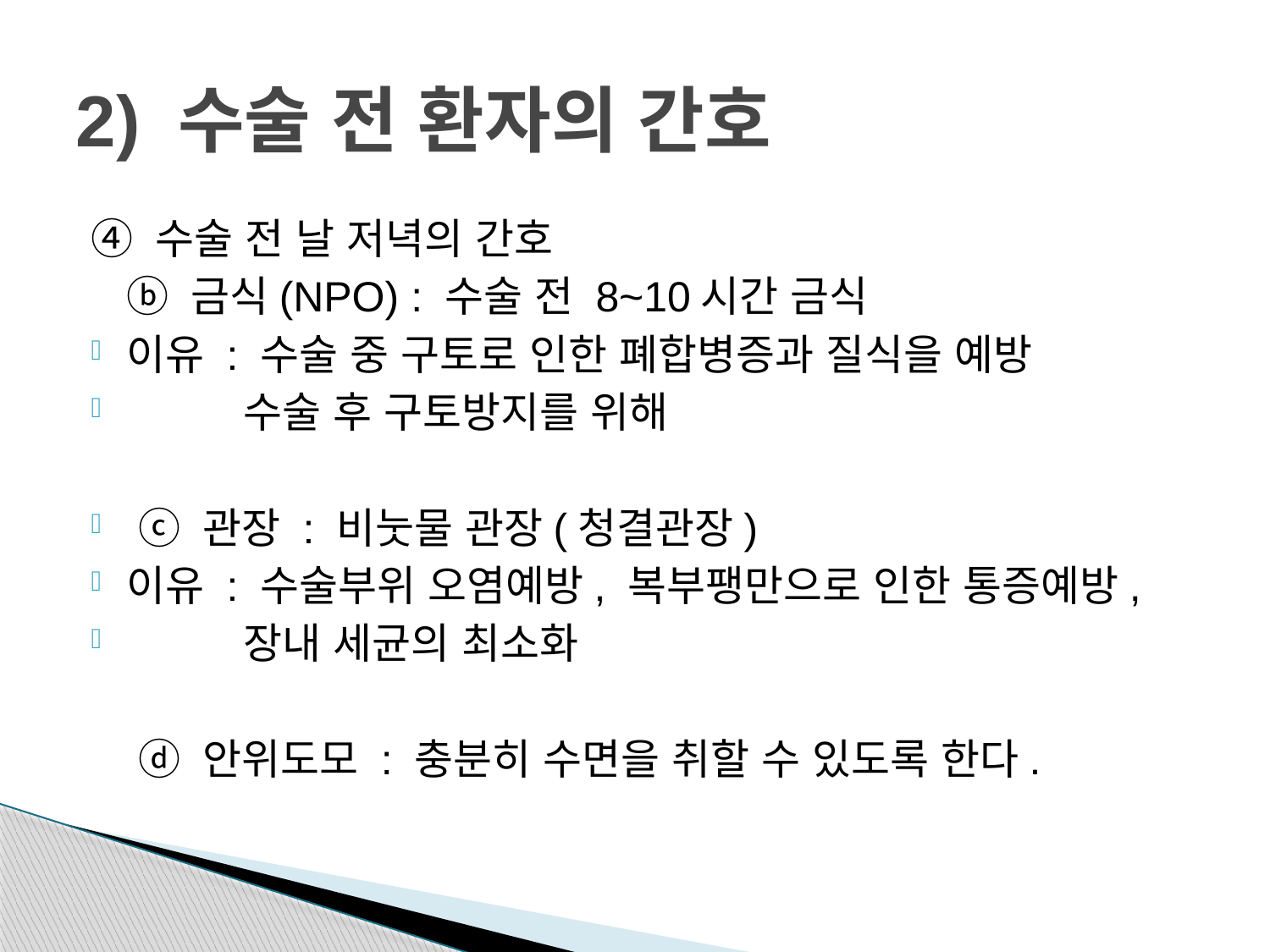

# 2) 수술 전 환자의 간호
④ 수술 전 날 저녁의 간호
   ⓑ 금식(NPO) : 수술 전 8~10시간 금식
이유 : 수술 중 구토로 인한 폐합병증과 질식을 예방
         수술 후 구토방지를 위해

 ⓒ 관장 : 비눗물 관장(청결관장)
이유 : 수술부위 오염예방, 복부팽만으로 인한 통증예방,
         장내 세균의 최소화

    ⓓ 안위도모 : 충분히 수면을 취할 수 있도록 한다.